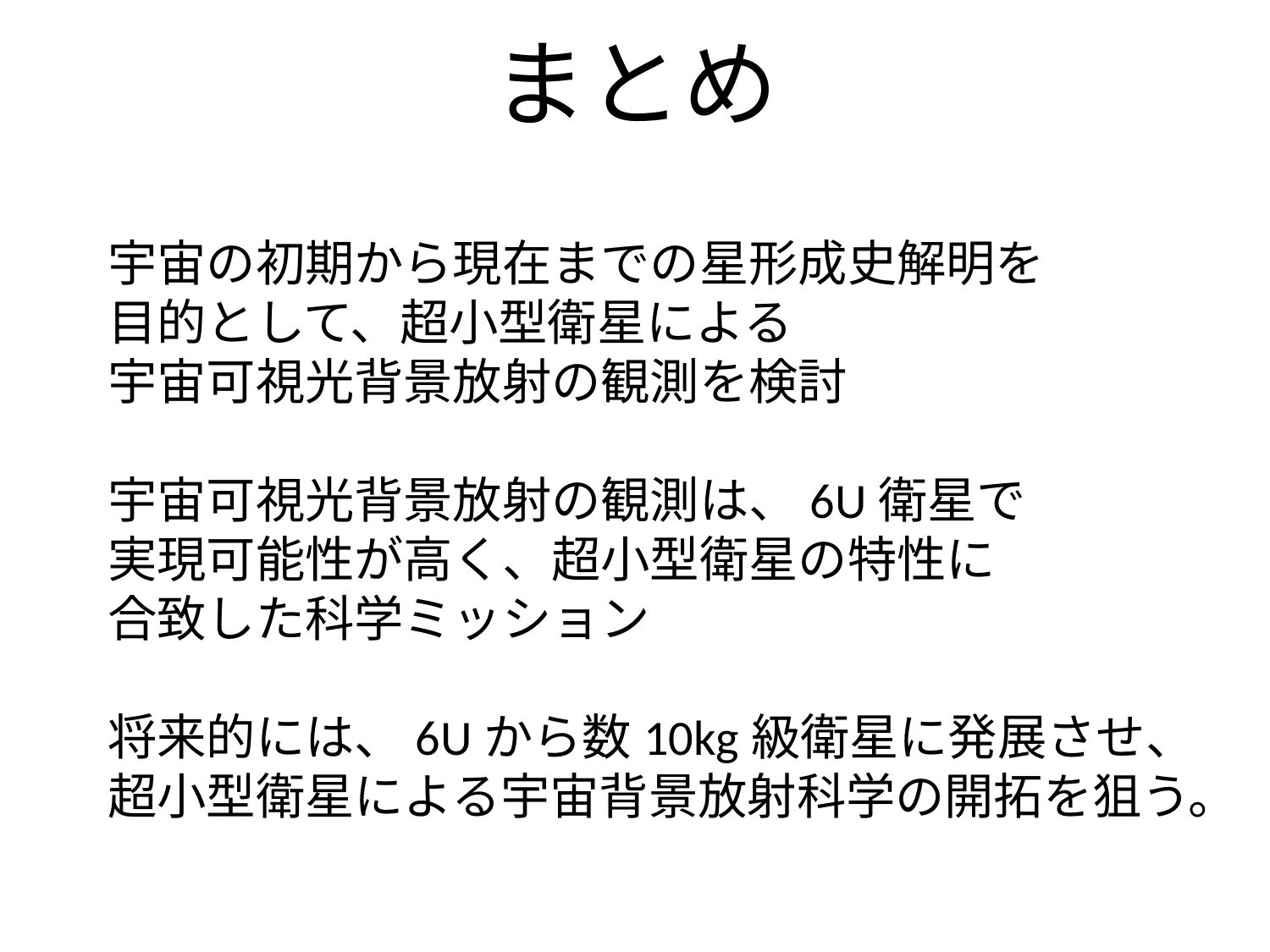

# まとめ
宇宙の初期から現在までの星形成史解明を
目的として、超小型衛星による
宇宙可視光背景放射の観測を検討

宇宙可視光背景放射の観測は、6U衛星で
実現可能性が高く、超小型衛星の特性に
合致した科学ミッション

将来的には、6Uから数10kg級衛星に発展させ、
超小型衛星による宇宙背景放射科学の開拓を狙う。